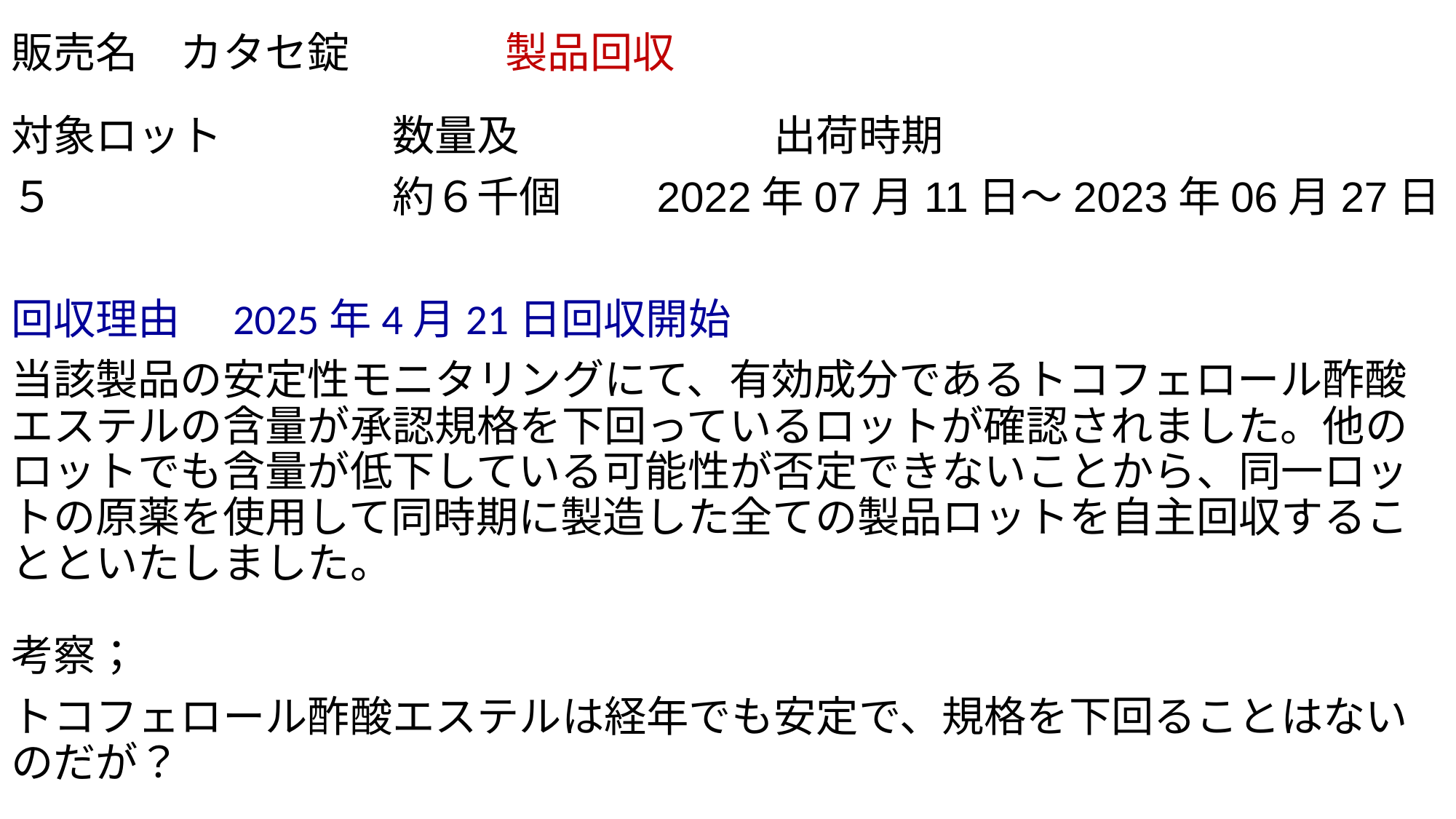

# 販売名　カタセ錠 　　 　 製品回収
対象ロット　　　　数量及　　　　　　出荷時期
５　　　　　　　　約６千個　　2022年07月11日～2023年06月27日

回収理由　2025年4月21日回収開始
当該製品の安定性モニタリングにて、有効成分であるトコフェロール酢酸エステルの含量が承認規格を下回っているロットが確認されました。他のロットでも含量が低下している可能性が否定できないことから、同一ロットの原薬を使用して同時期に製造した全ての製品ロットを自主回収することといたしました。

考察；
トコフェロール酢酸エステルは経年でも安定で、規格を下回ることはないのだが？